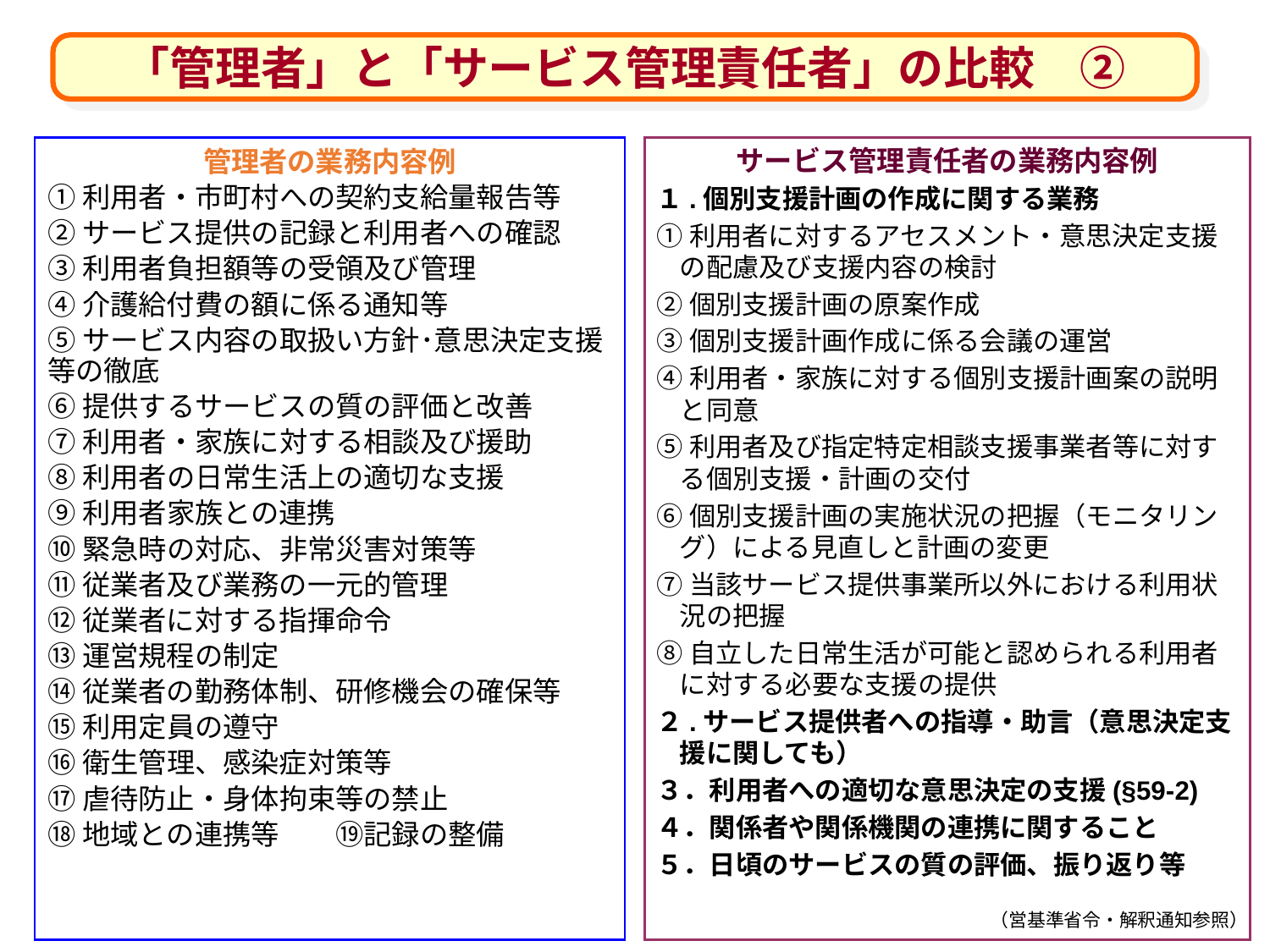

「管理者」と「サービス管理責任者」の比較　②
管理者の業務内容例
①利用者・市町村への契約支給量報告等
②サービス提供の記録と利用者への確認
③利用者負担額等の受領及び管理
④介護給付費の額に係る通知等
⑤サービス内容の取扱い方針･意思決定支援等の徹底
⑥提供するサービスの質の評価と改善
⑦利用者・家族に対する相談及び援助
⑧利用者の日常生活上の適切な支援
⑨利用者家族との連携
⑩緊急時の対応、非常災害対策等
⑪従業者及び業務の一元的管理
⑫従業者に対する指揮命令
⑬運営規程の制定
⑭従業者の勤務体制、研修機会の確保等
⑮利用定員の遵守
⑯衛生管理、感染症対策等
⑰虐待防止・身体拘束等の禁止
⑱地域との連携等　　⑲記録の整備
サービス管理責任者の業務内容例
１.個別支援計画の作成に関する業務
①利用者に対するアセスメント・意思決定支援の配慮及び支援内容の検討
②個別支援計画の原案作成
③個別支援計画作成に係る会議の運営
④利用者・家族に対する個別支援計画案の説明と同意
⑤利用者及び指定特定相談支援事業者等に対する個別支援・計画の交付
⑥個別支援計画の実施状況の把握（モニタリング）による見直しと計画の変更
⑦当該サービス提供事業所以外における利用状況の把握
⑧自立した日常生活が可能と認められる利用者に対する必要な支援の提供
２.サービス提供者への指導・助言（意思決定支援に関しても）
３．利用者への適切な意思決定の支援(§59-2)
４．関係者や関係機関の連携に関すること
５．日頃のサービスの質の評価、振り返り等

（営基準省令・解釈通知参照）